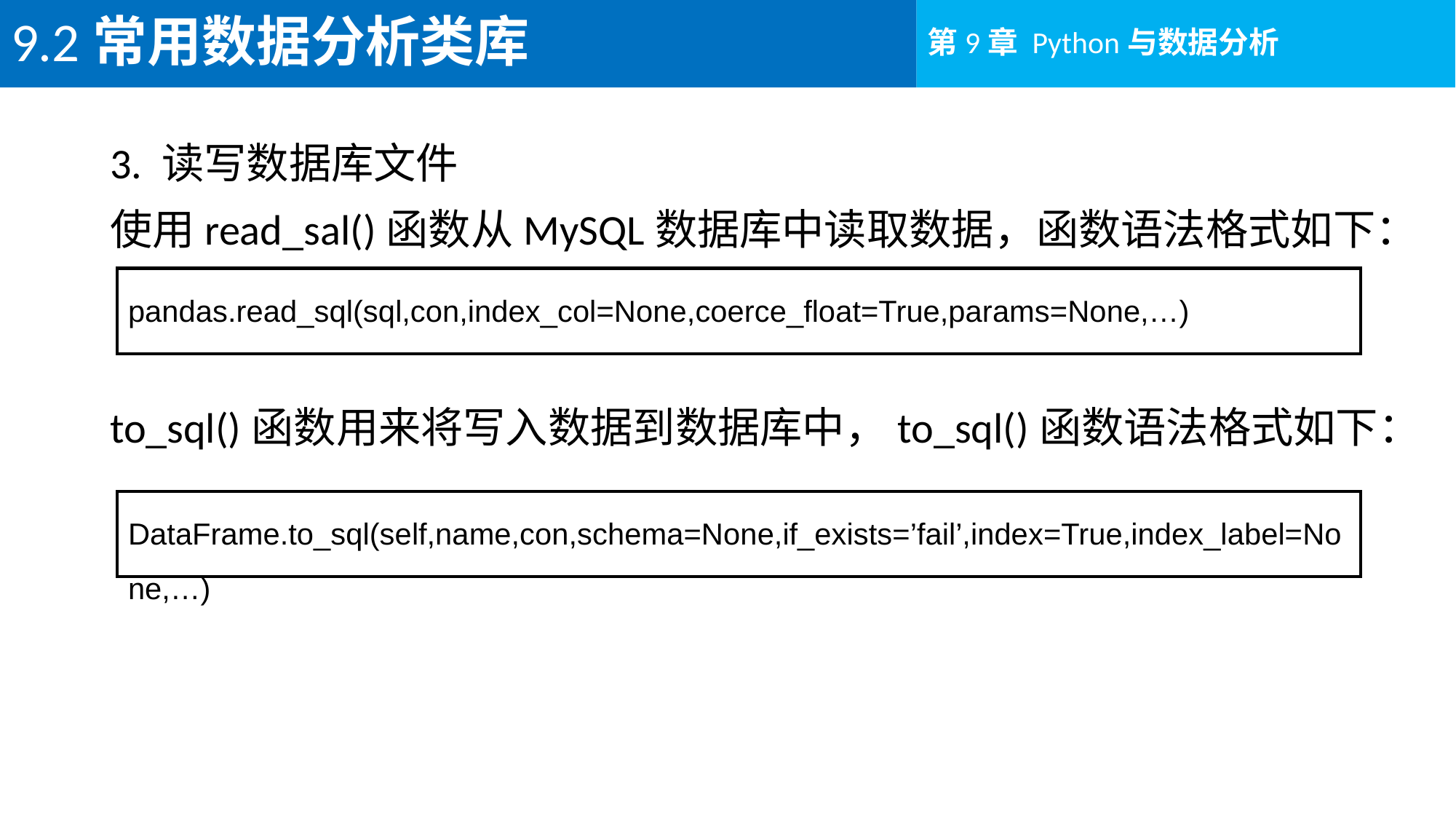

# 9.2常用数据分析类库
3. 读写数据库文件
使用read_sal()函数从MySQL数据库中读取数据，函数语法格式如下：

to_sql()函数用来将写入数据到数据库中，to_sql()函数语法格式如下：
pandas.read_sql(sql,con,index_col=None,coerce_float=True,params=None,…)
DataFrame.to_sql(self,name,con,schema=None,if_exists=’fail’,index=True,index_label=None,…)